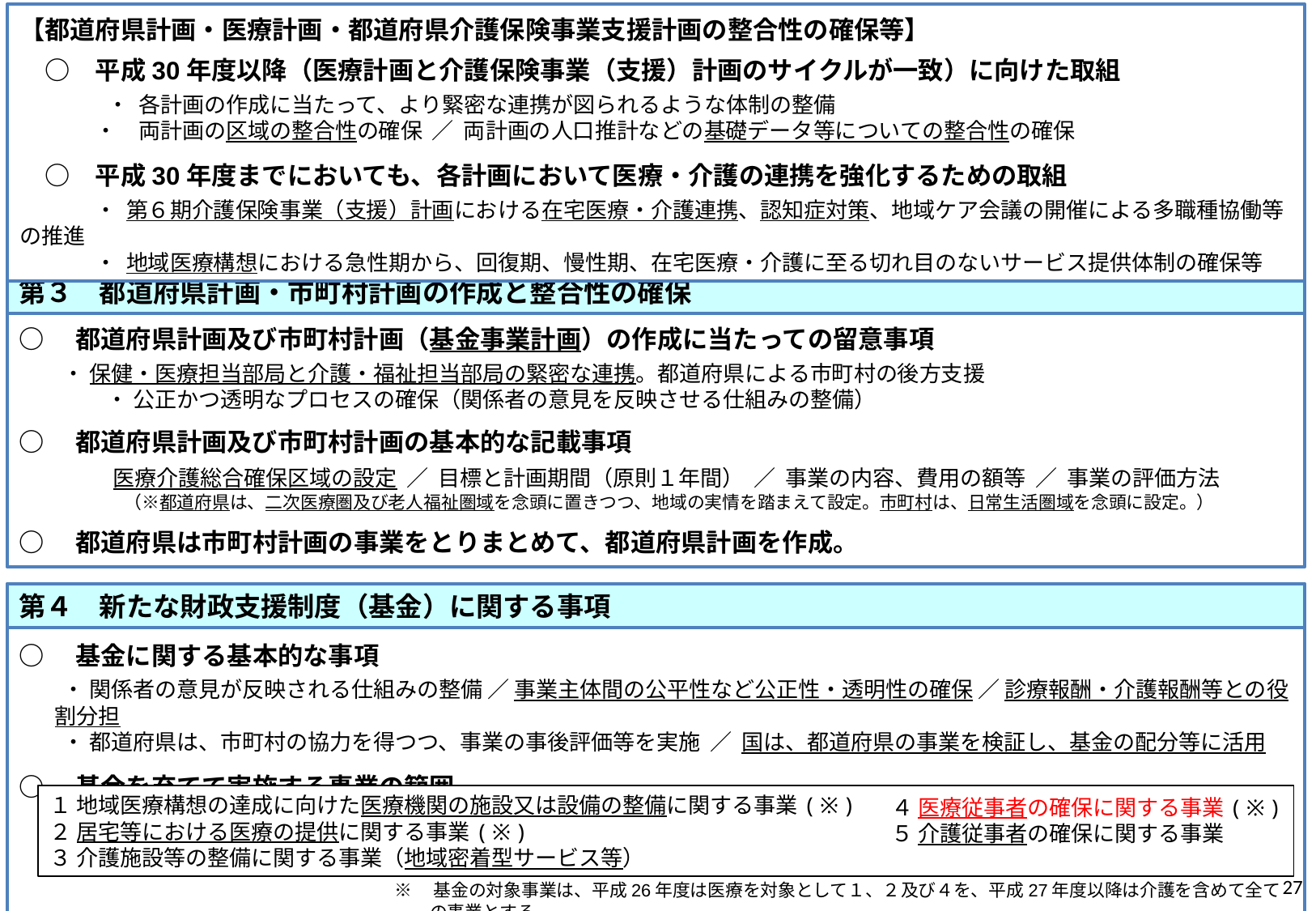

【都道府県計画・医療計画・都道府県介護保険事業支援計画の整合性の確保等】

　○　平成30年度以降（医療計画と介護保険事業（支援）計画のサイクルが一致）に向けた取組

　　　　・  各計画の作成に当たって、より緊密な連携が図られるような体制の整備
　　  　・　両計画の区域の整合性の確保  ／  両計画の人口推計などの基礎データ等についての整合性の確保

　○　平成30年度までにおいても、各計画において医療・介護の連携を強化するための取組

　　　  ・  第６期介護保険事業（支援）計画における在宅医療・介護連携、認知症対策、地域ケア会議の開催による多職種協働等の推進
　　  　・  地域医療構想における急性期から、回復期、慢性期、在宅医療・介護に至る切れ目のないサービス提供体制の確保等
第３　都道府県計画・市町村計画の作成と整合性の確保

○　都道府県計画及び市町村計画（基金事業計画）の作成に当たっての留意事項

        ・ 保健・医療担当部局と介護・福祉担当部局の緊密な連携。都道府県による市町村の後方支援
　　　　・ 公正かつ透明なプロセスの確保（関係者の意見を反映させる仕組みの整備）

○　都道府県計画及び市町村計画の基本的な記載事項

　　　　 医療介護総合確保区域の設定  ／  目標と計画期間（原則１年間）  ／  事業の内容、費用の額等  ／  事業の評価方法
　　　　　　（※都道府県は、二次医療圏及び老人福祉圏域を念頭に置きつつ、地域の実情を踏まえて設定。市町村は、日常生活圏域を念頭に設定。）

○　都道府県は市町村計画の事業をとりまとめて、都道府県計画を作成。

第４　新たな財政支援制度（基金）に関する事項

○　基金に関する基本的な事項

　　・ 関係者の意見が反映される仕組みの整備 ／ 事業主体間の公平性など公正性・透明性の確保 ／ 診療報酬・介護報酬等との役割分担
　　・ 都道府県は、市町村の協力を得つつ、事業の事後評価等を実施  ／  国は、都道府県の事業を検証し、基金の配分等に活用

○　基金を充てて実施する事業の範囲

１ 地域医療構想の達成に向けた医療機関の施設又は設備の整備に関する事業(※)
２ 居宅等における医療の提供に関する事業(※)
３ 介護施設等の整備に関する事業（地域密着型サービス等）
４ 医療従事者の確保に関する事業(※)
５ 介護従事者の確保に関する事業

※　基金の対象事業は、平成26年度は医療を対象として１、２及び４を、平成27年度以降は介護を含めて全ての事業とする。
27